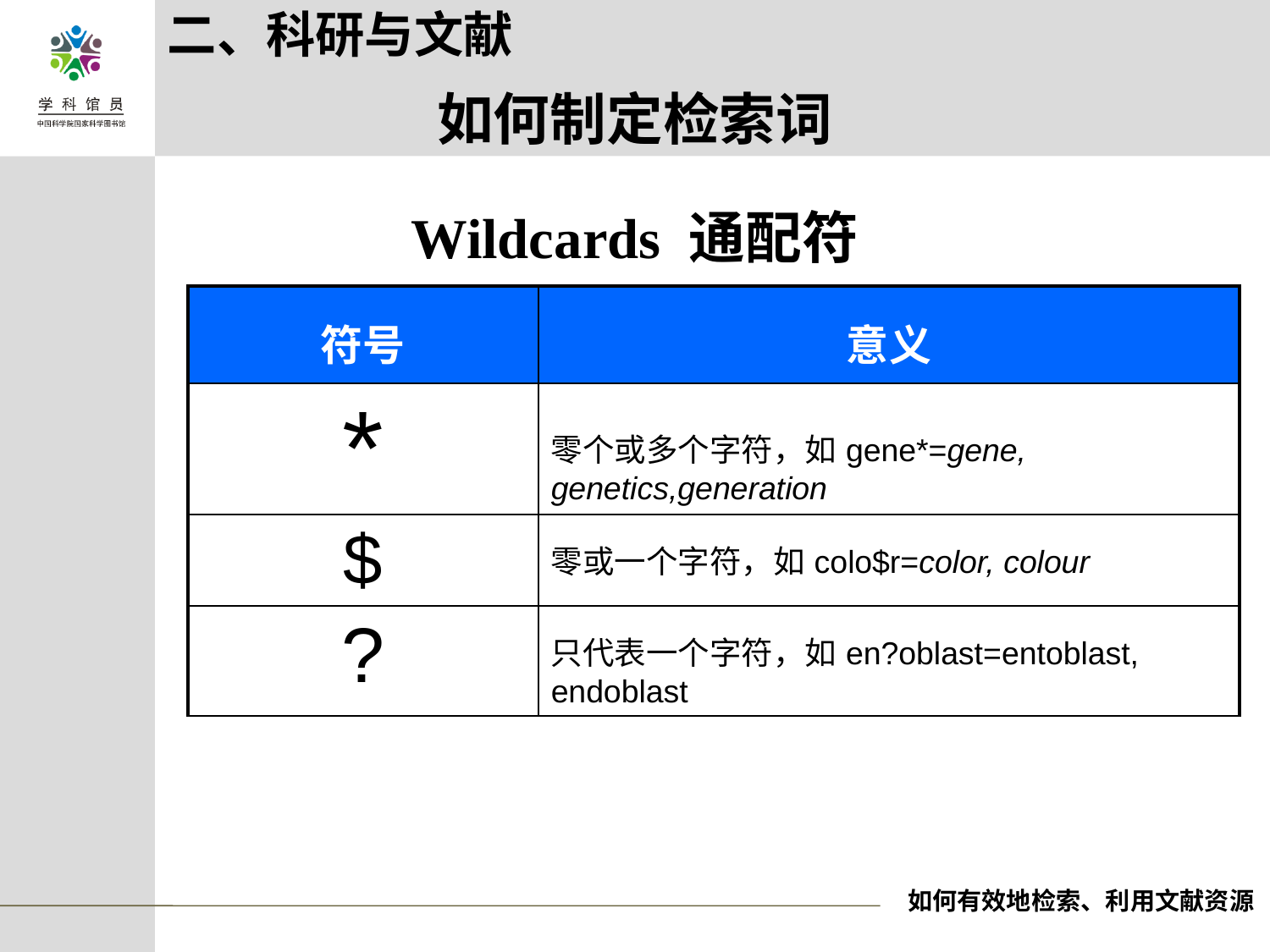

二、科研与文献
如何制定检索词
Wildcards 通配符
| 符号 | 意义 |
| --- | --- |
| \* | 零个或多个字符，如gene\*=gene, genetics,generation |
| $ | 零或一个字符，如colo$r=color, colour |
| ? | 只代表一个字符，如en?oblast=entoblast, endoblast |
如何有效地检索、利用文献资源